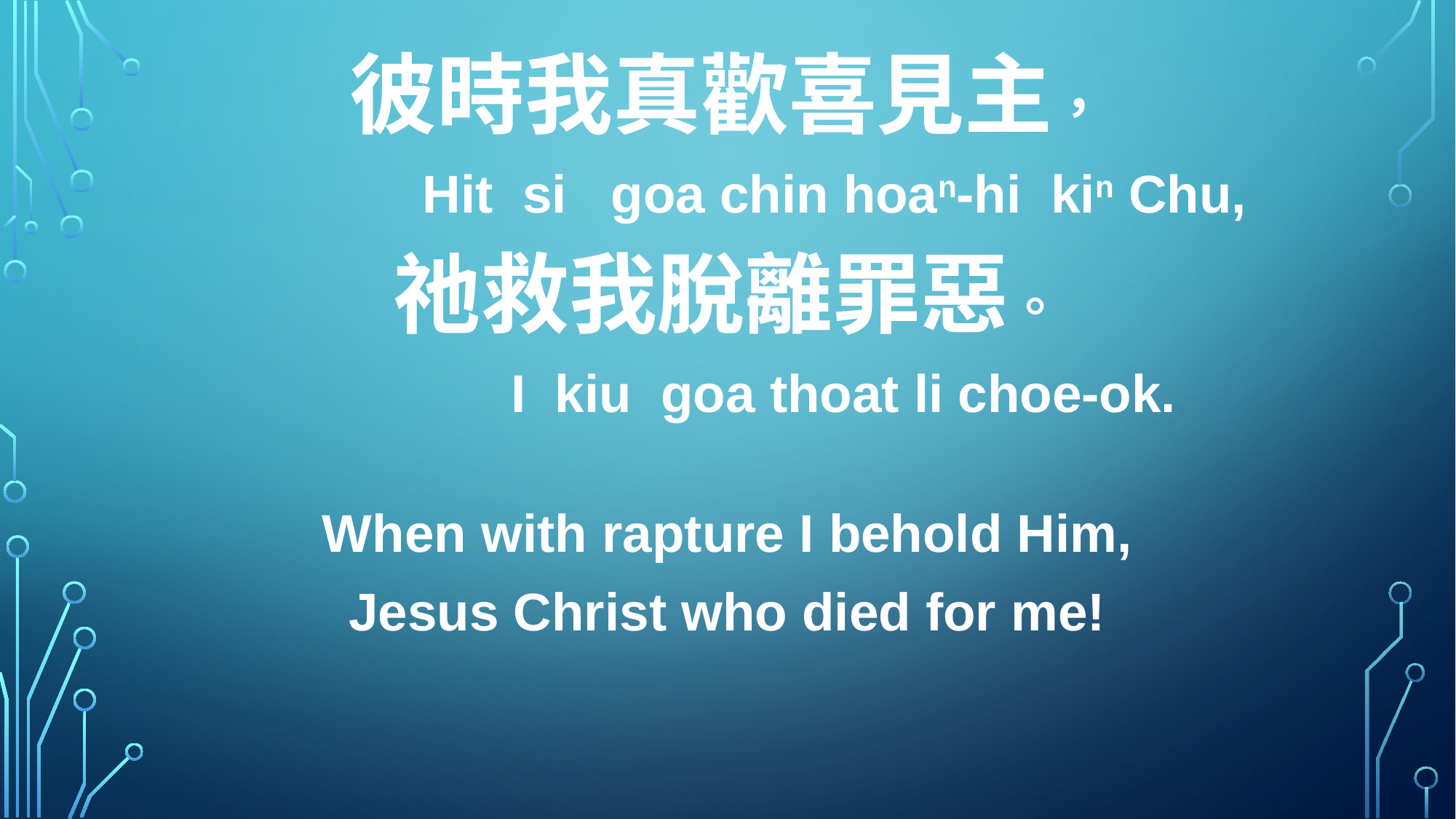

彼時我真歡喜見主，
                  Hit  si   goa chin hoan-hi  kin Chu,
祂救我脫離罪惡。
                        I  kiu  goa thoat li choe-ok.

When with rapture I behold Him,
Jesus Christ who died for me!